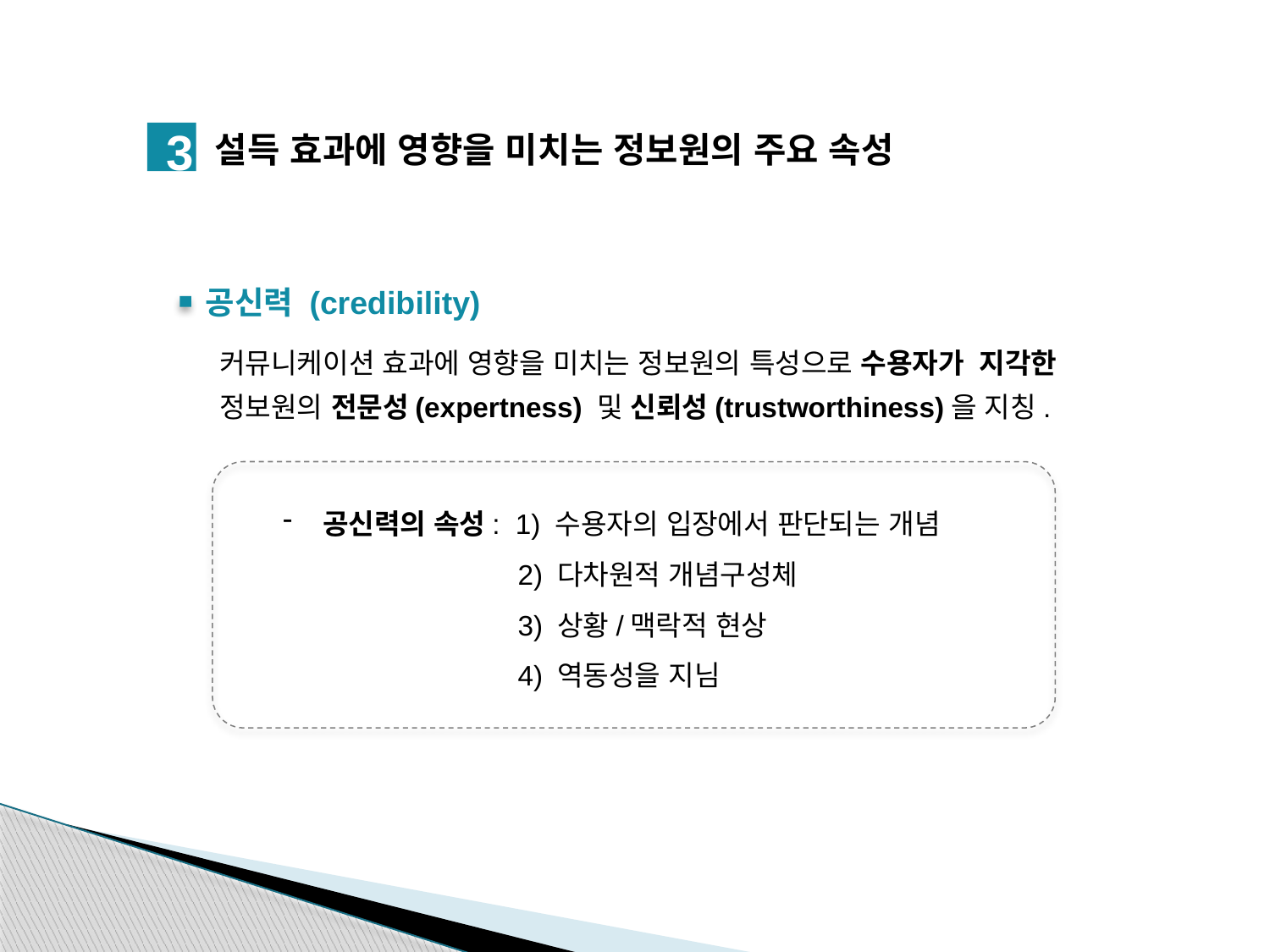

3
설득 효과에 영향을 미치는 정보원의 주요 속성

공신력 (credibility)

커뮤니케이션 효과에 영향을 미치는 정보원의 특성으로 수용자가  지각한
정보원의 전문성(expertness) 및 신뢰성(trustworthiness)을 지칭.

공신력의 속성:  1) 수용자의 입장에서 판단되는 개념
                              2) 다차원적 개념구성체
                              3) 상황/맥락적 현상
                              4) 역동성을 지님